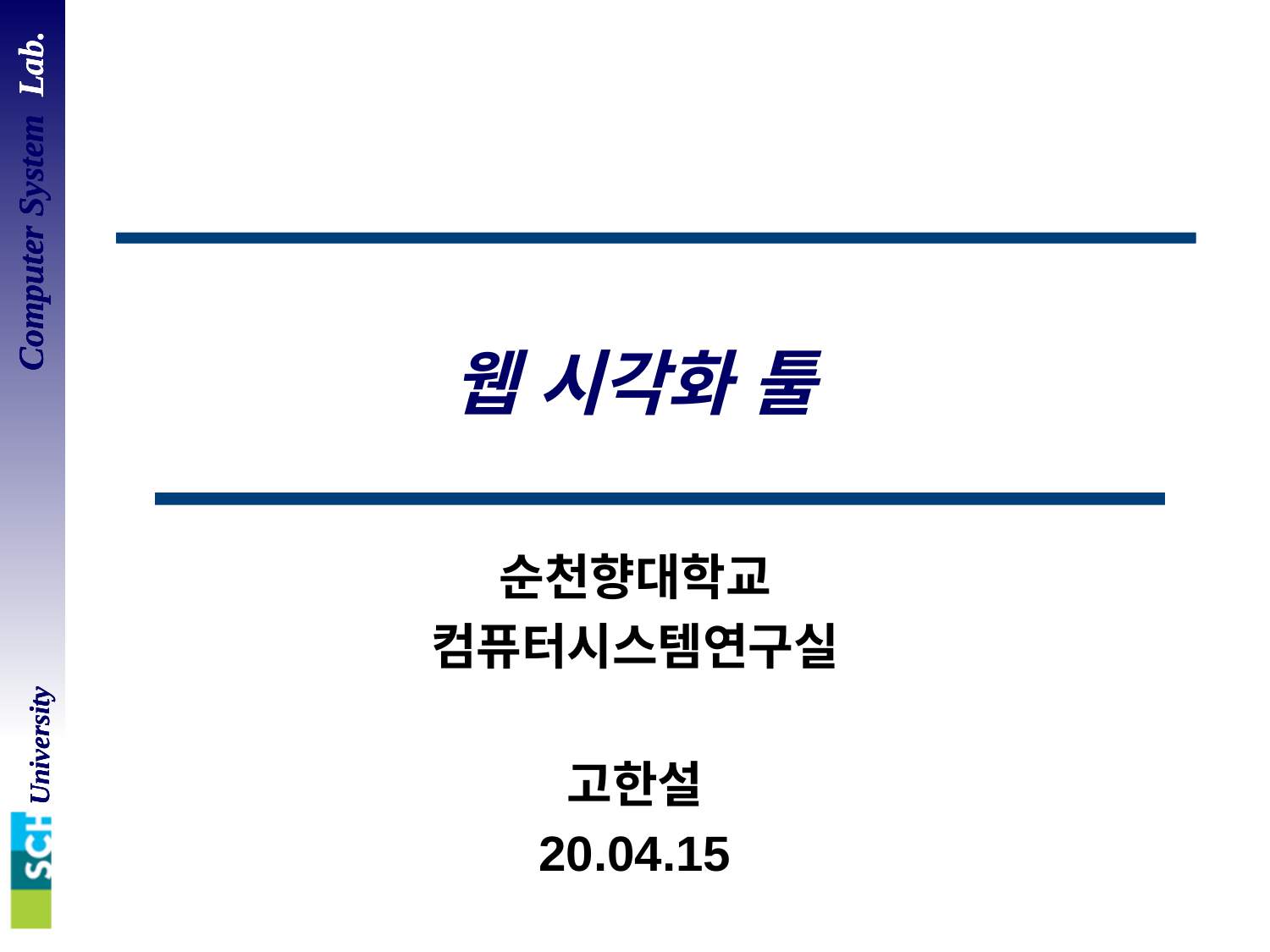

# 웹 시각화 툴
순천향대학교
컴퓨터시스템연구실

고한설
20.04.15